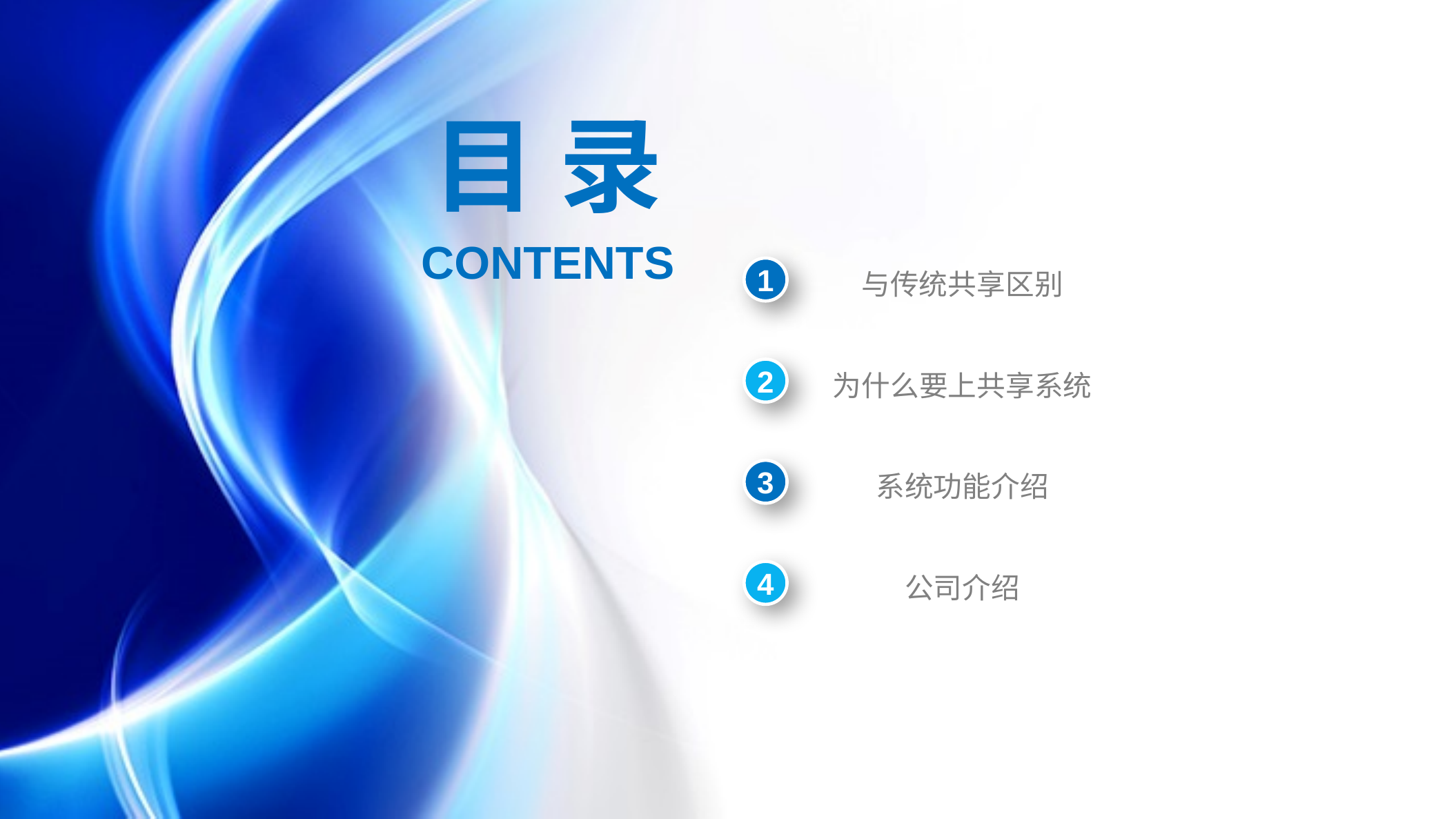

目 录
CONTENTS
1
与传统共享区别
2
为什么要上共享系统
3
系统功能介绍
4
公司介绍